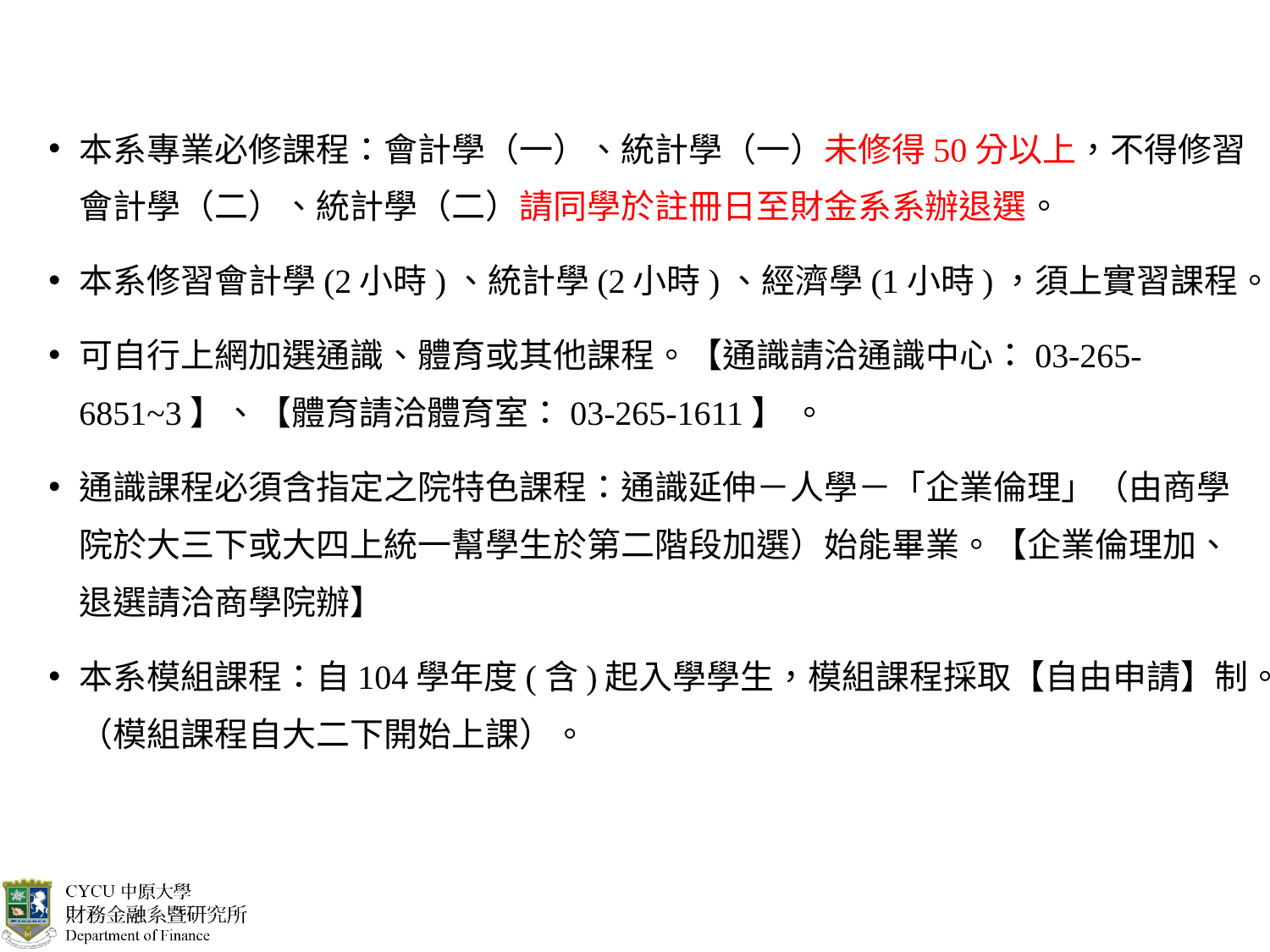

本系專業必修課程：會計學（一）、統計學（一）未修得50分以上，不得修習會計學（二）、統計學（二）請同學於註冊日至財金系系辦退選。
本系修習會計學(2小時)、統計學(2小時)、經濟學(1小時)，須上實習課程。
可自行上網加選通識、體育或其他課程。【通識請洽通識中心：03-265-6851~3】、【體育請洽體育室：03-265-1611】 。
通識課程必須含指定之院特色課程：通識延伸－人學－「企業倫理」（由商學院於大三下或大四上統一幫學生於第二階段加選）始能畢業。【企業倫理加、退選請洽商學院辦】
本系模組課程：自104學年度(含)起入學學生，模組課程採取【自由申請】制。（模組課程自大二下開始上課）。